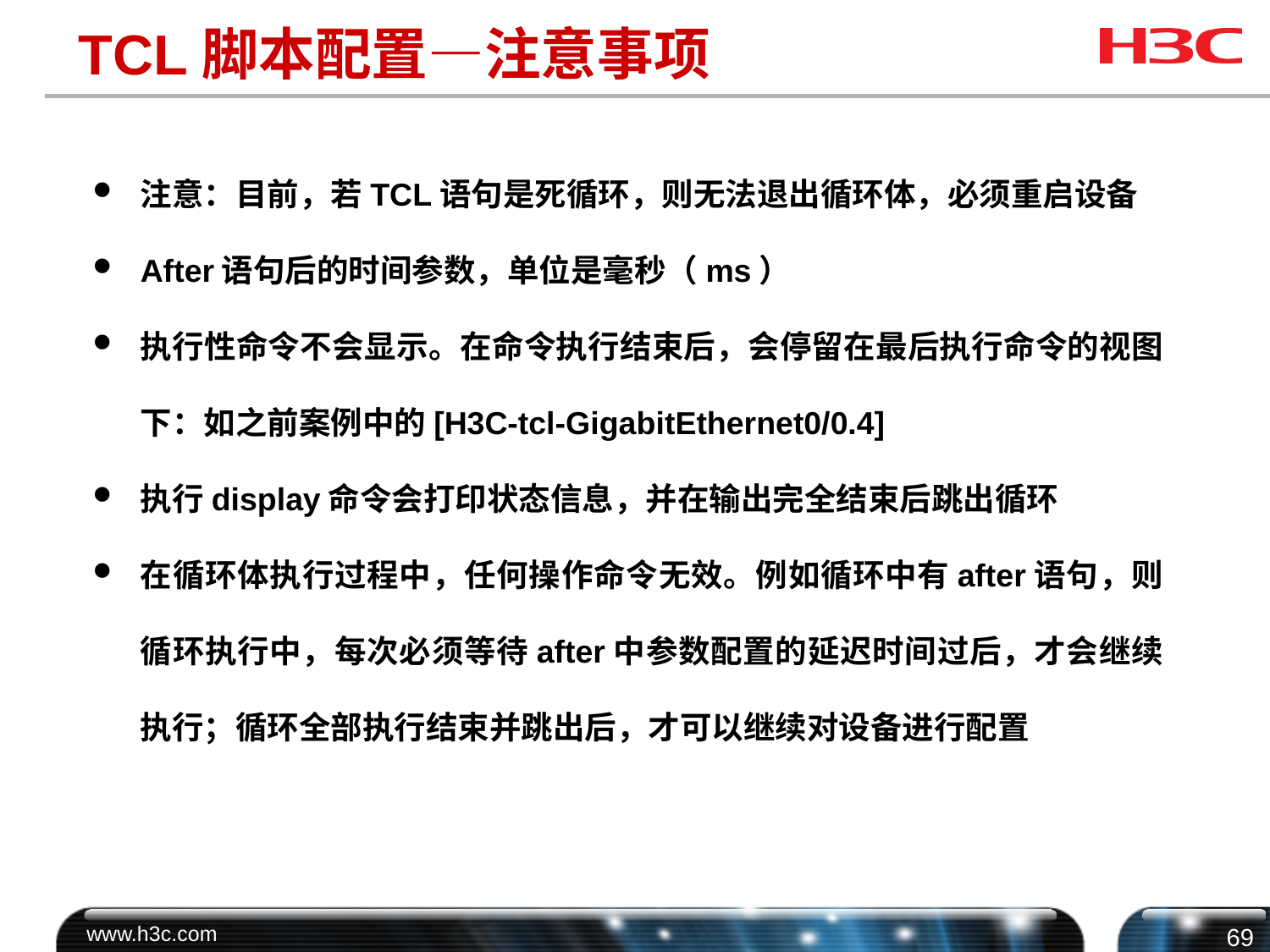

# TCL脚本配置—注意事项
注意：目前，若TCL语句是死循环，则无法退出循环体，必须重启设备
After语句后的时间参数，单位是毫秒（ms）
执行性命令不会显示。在命令执行结束后，会停留在最后执行命令的视图下：如之前案例中的[H3C-tcl-GigabitEthernet0/0.4]
执行display命令会打印状态信息，并在输出完全结束后跳出循环
在循环体执行过程中，任何操作命令无效。例如循环中有after语句，则循环执行中，每次必须等待after中参数配置的延迟时间过后，才会继续执行；循环全部执行结束并跳出后，才可以继续对设备进行配置